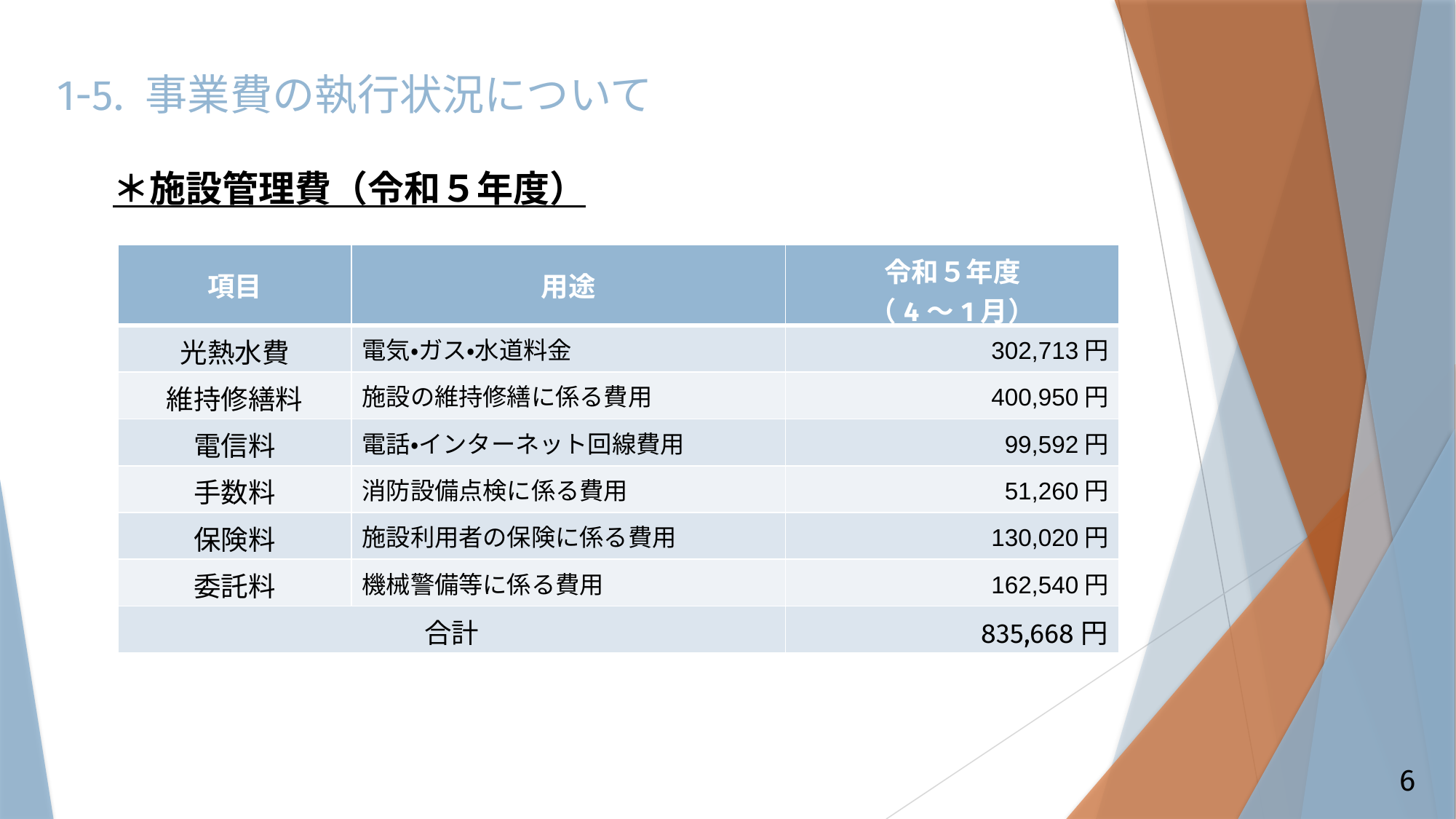

1-5. 事業費の執行状況について
＊施設管理費（令和５年度）

| 項目 | 用途 | 令和５年度 （4～1月） |
| --- | --- | --- |
| 光熱水費 | 電気・ガス・水道料金 | 302,713円 |
| 維持修繕料 | 施設の維持修繕に係る費用 | 400,950円 |
| 電信料 | 電話・インターネット回線費用 | 99,592円 |
| 手数料 | 消防設備点検に係る費用 | 51,260円 |
| 保険料 | 施設利用者の保険に係る費用 | 130,020円 |
| 委託料 | 機械警備等に係る費用 | 162,540円 |
| 合計 |  | 835,668円 |
6